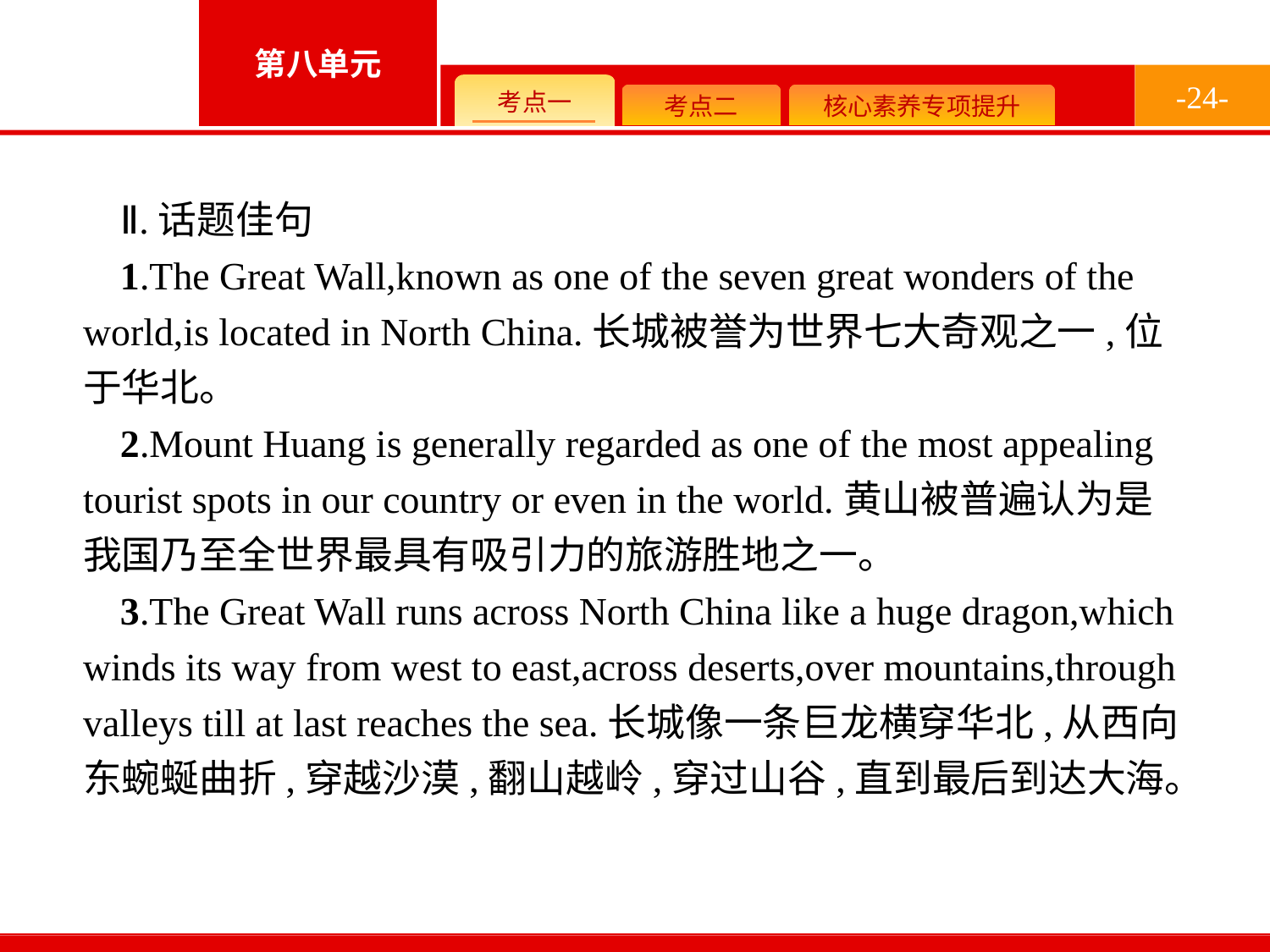

-24-
Ⅱ.话题佳句
1.The Great Wall,known as one of the seven great wonders of the world,is located in North China.长城被誉为世界七大奇观之一,位于华北。
2.Mount Huang is generally regarded as one of the most appealing tourist spots in our country or even in the world.黄山被普遍认为是我国乃至全世界最具有吸引力的旅游胜地之一。
3.The Great Wall runs across North China like a huge dragon,which winds its way from west to east,across deserts,over mountains,through valleys till at last reaches the sea.长城像一条巨龙横穿华北,从西向东蜿蜒曲折,穿越沙漠,翻山越岭,穿过山谷,直到最后到达大海。